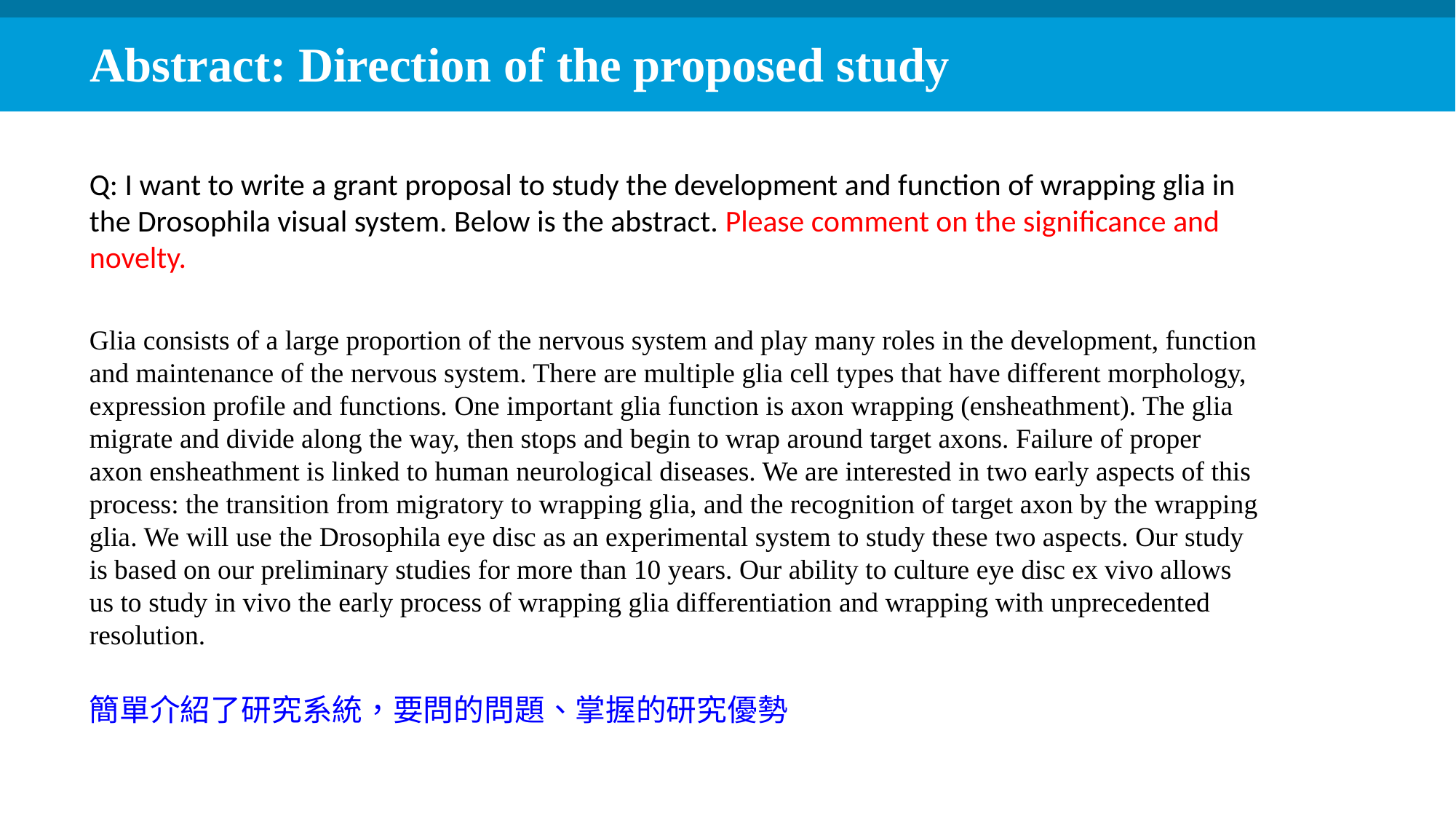

Abstract: Direction of the proposed study
Q: I want to write a grant proposal to study the development and function of wrapping glia in the Drosophila visual system. Below is the abstract. Please comment on the significance and novelty.
Glia consists of a large proportion of the nervous system and play many roles in the development, function and maintenance of the nervous system. There are multiple glia cell types that have different morphology, expression profile and functions. One important glia function is axon wrapping (ensheathment). The glia migrate and divide along the way, then stops and begin to wrap around target axons. Failure of proper axon ensheathment is linked to human neurological diseases. We are interested in two early aspects of this process: the transition from migratory to wrapping glia, and the recognition of target axon by the wrapping glia. We will use the Drosophila eye disc as an experimental system to study these two aspects. Our study is based on our preliminary studies for more than 10 years. Our ability to culture eye disc ex vivo allows us to study in vivo the early process of wrapping glia differentiation and wrapping with unprecedented resolution.
簡單介紹了研究系統，要問的問題、掌握的研究優勢